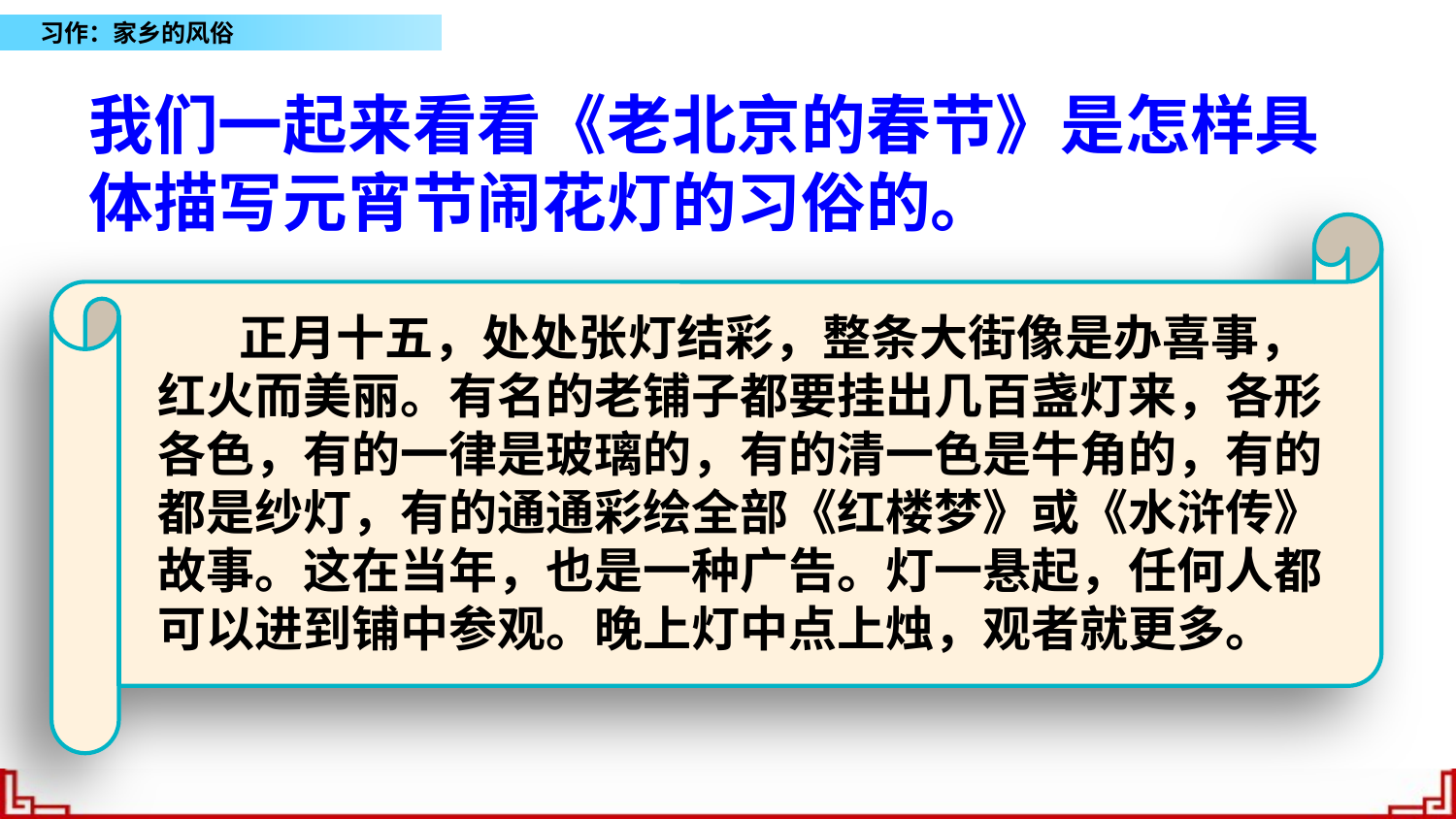

我们一起来看看《老北京的春节》是怎样具体描写元宵节闹花灯的习俗的。

  正月十五，处处张灯结彩，整条大街像是办喜事，红火而美丽。有名的老铺子都要挂出几百盏灯来，各形各色，有的一律是玻璃的，有的清一色是牛角的，有的都是纱灯，有的通通彩绘全部《红楼梦》或《水浒传》故事。这在当年，也是一种广告。灯一悬起，任何人都可以进到铺中参观。晚上灯中点上烛，观者就更多。